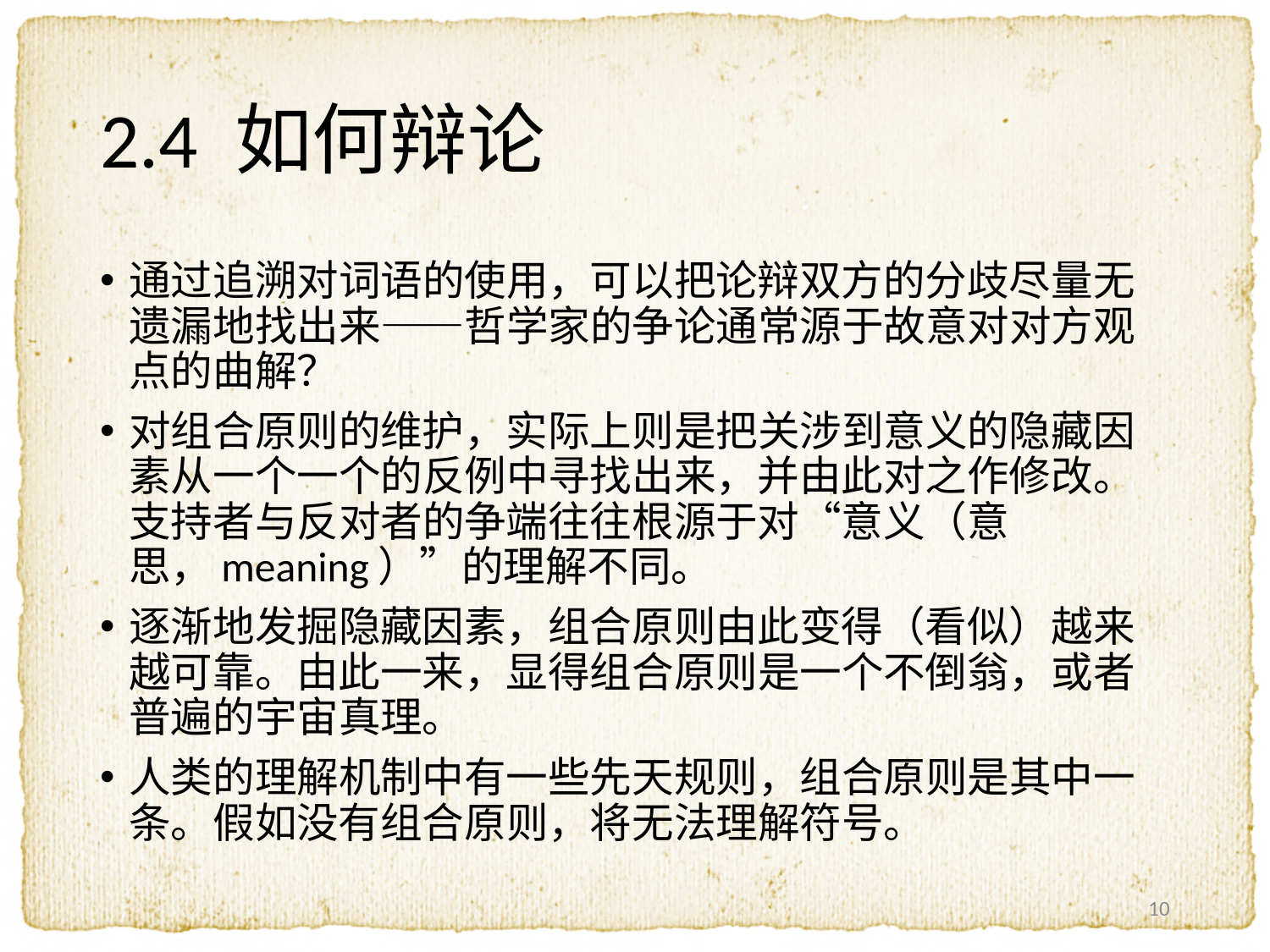

# 2.4 如何辩论
通过追溯对词语的使用，可以把论辩双方的分歧尽量无遗漏地找出来——哲学家的争论通常源于故意对对方观点的曲解？
对组合原则的维护，实际上则是把关涉到意义的隐藏因素从一个一个的反例中寻找出来，并由此对之作修改。支持者与反对者的争端往往根源于对“意义（意思，meaning）”的理解不同。
逐渐地发掘隐藏因素，组合原则由此变得（看似）越来越可靠。由此一来，显得组合原则是一个不倒翁，或者普遍的宇宙真理。
人类的理解机制中有一些先天规则，组合原则是其中一条。假如没有组合原则，将无法理解符号。
10